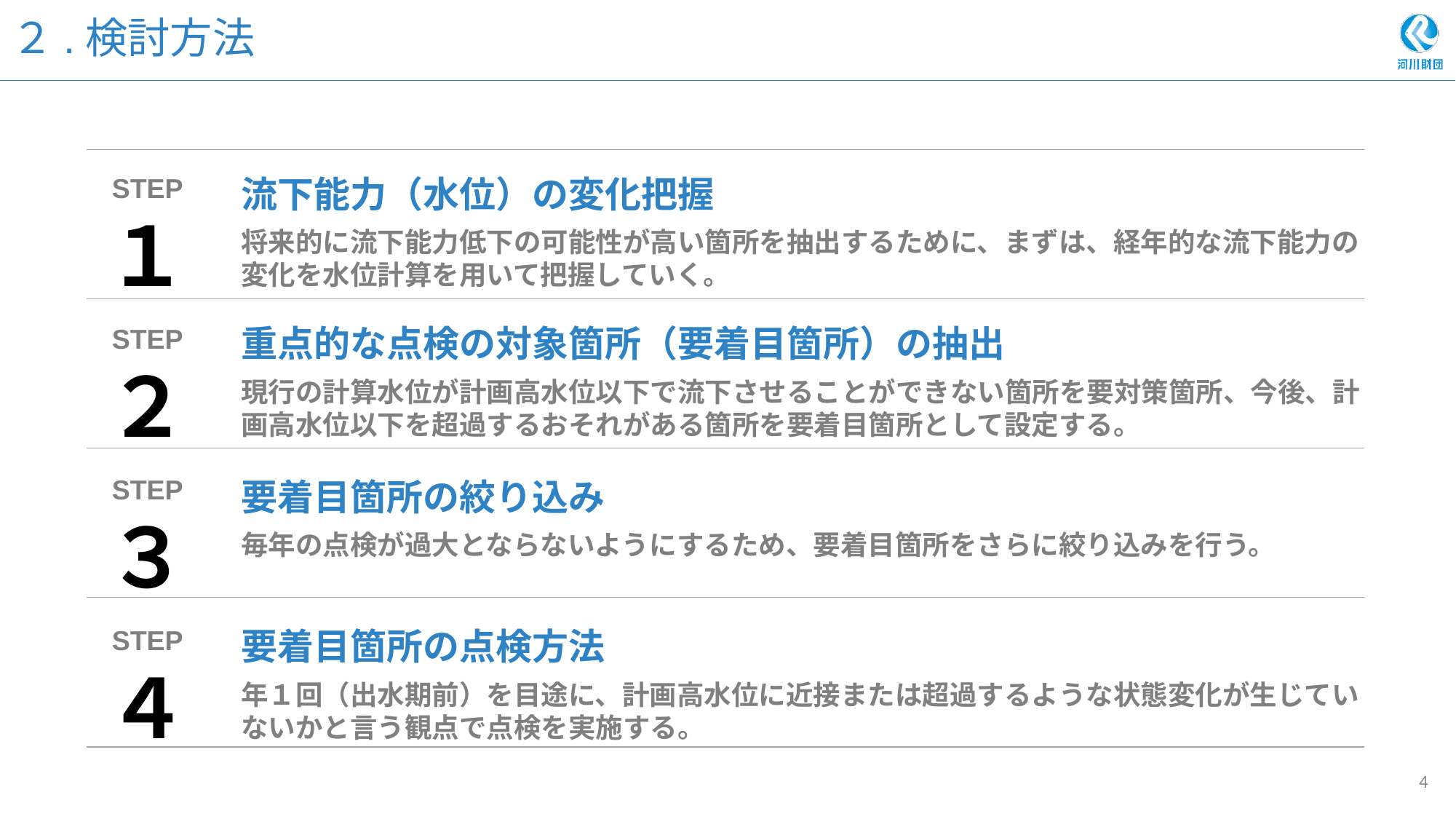

# ２.検討方法
STEP
１
流下能力（水位）の変化把握
将来的に流下能力低下の可能性が高い箇所を抽出するために、まずは、経年的な流下能力の変化を水位計算を用いて把握していく。
重点的な点検の対象箇所（要着目箇所）の抽出
現行の計算水位が計画高水位以下で流下させることができない箇所を要対策箇所、今後、計画高水位以下を超過するおそれがある箇所を要着目箇所として設定する。
STEP
２
STEP
３
要着目箇所の絞り込み
毎年の点検が過大とならないようにするため、要着目箇所をさらに絞り込みを行う。
STEP
４
要着目箇所の点検方法
年１回（出水期前）を目途に、計画高水位に近接または超過するような状態変化が生じていないかと言う観点で点検を実施する。
4